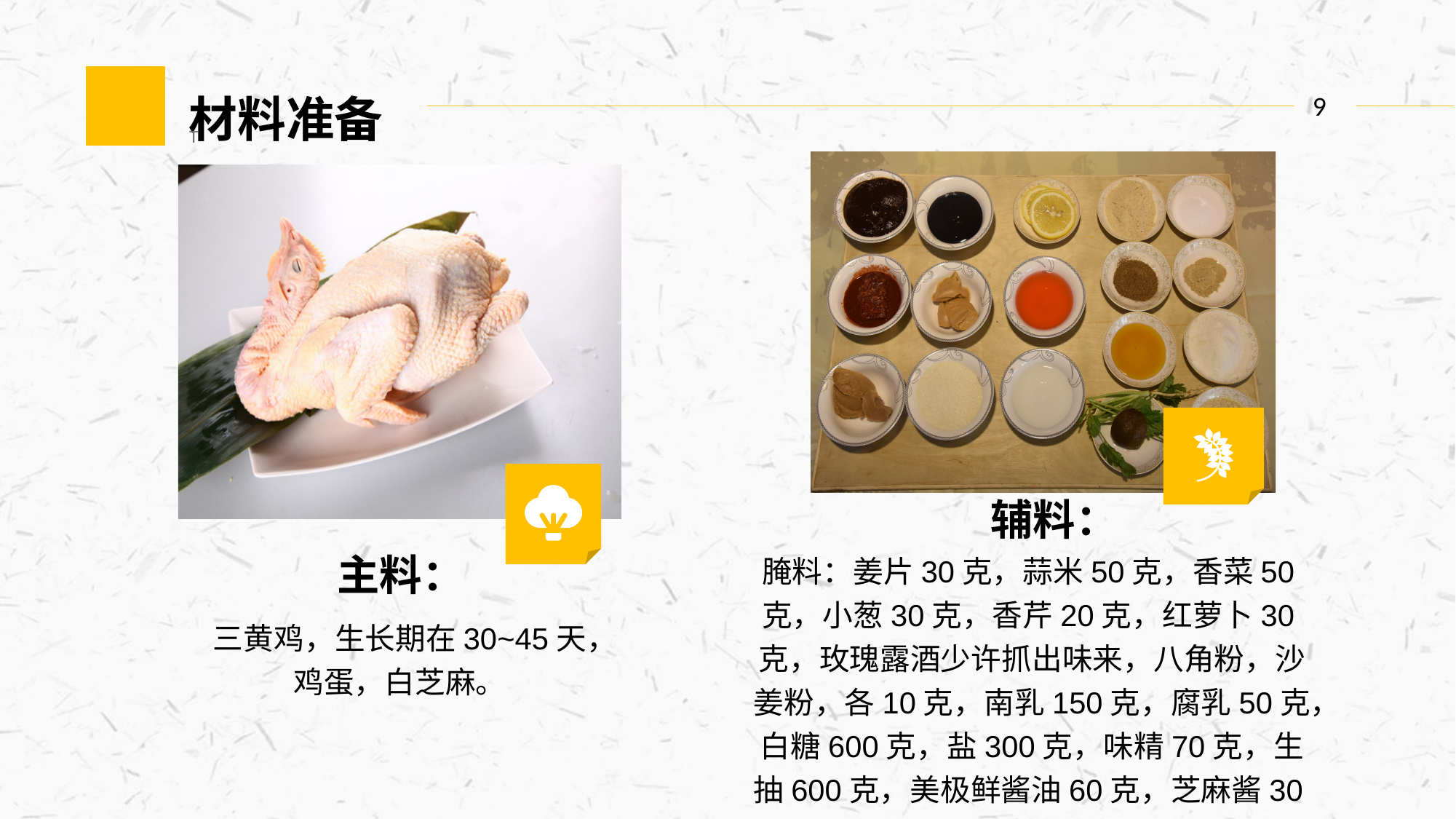

材料准备
T
9

辅料：
腌料：姜片30克，蒜米50克，香菜50克，小葱30克，香芹20克，红萝卜30克，玫瑰露酒少许抓出味来，八角粉，沙姜粉，各10克，南乳150克，腐乳50克，白糖600克，盐300克，味精70克，生抽600克，美极鲜酱油60克，芝麻酱30克。
主料：
三黄鸡，生长期在30~45天，鸡蛋，白芝麻。